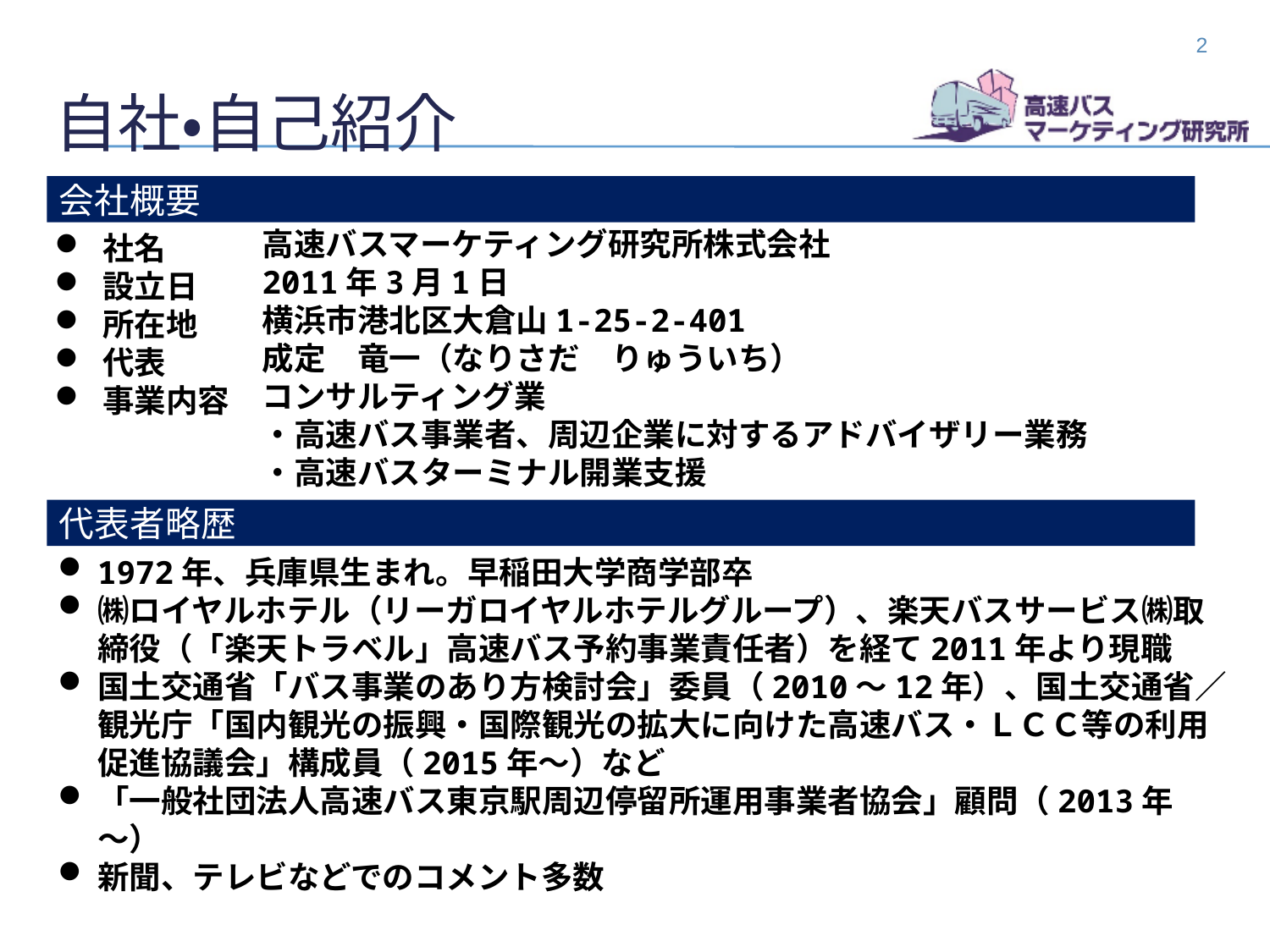

2
# 自社・自己紹介
会社概要
高速バスマーケティング研究所株式会社
2011年3月1日
横浜市港北区大倉山1-25-2-401
成定　竜一（なりさだ　りゅういち）
コンサルティング業
・高速バス事業者、周辺企業に対するアドバイザリー業務
・高速バスターミナル開業支援

社名
設立日
所在地
代表
事業内容

代表者略歴
1972年、兵庫県生まれ。早稲田大学商学部卒
㈱ロイヤルホテル（リーガロイヤルホテルグループ）、楽天バスサービス㈱取締役（「楽天トラベル」高速バス予約事業責任者）を経て2011年より現職
国土交通省「バス事業のあり方検討会」委員（2010～12年）、国土交通省／観光庁「国内観光の振興・国際観光の拡大に向けた高速バス・ＬＣＣ等の利用促進協議会」構成員（2015年～）など
「一般社団法人高速バス東京駅周辺停留所運用事業者協会」顧問（2013年～）
新聞、テレビなどでのコメント多数